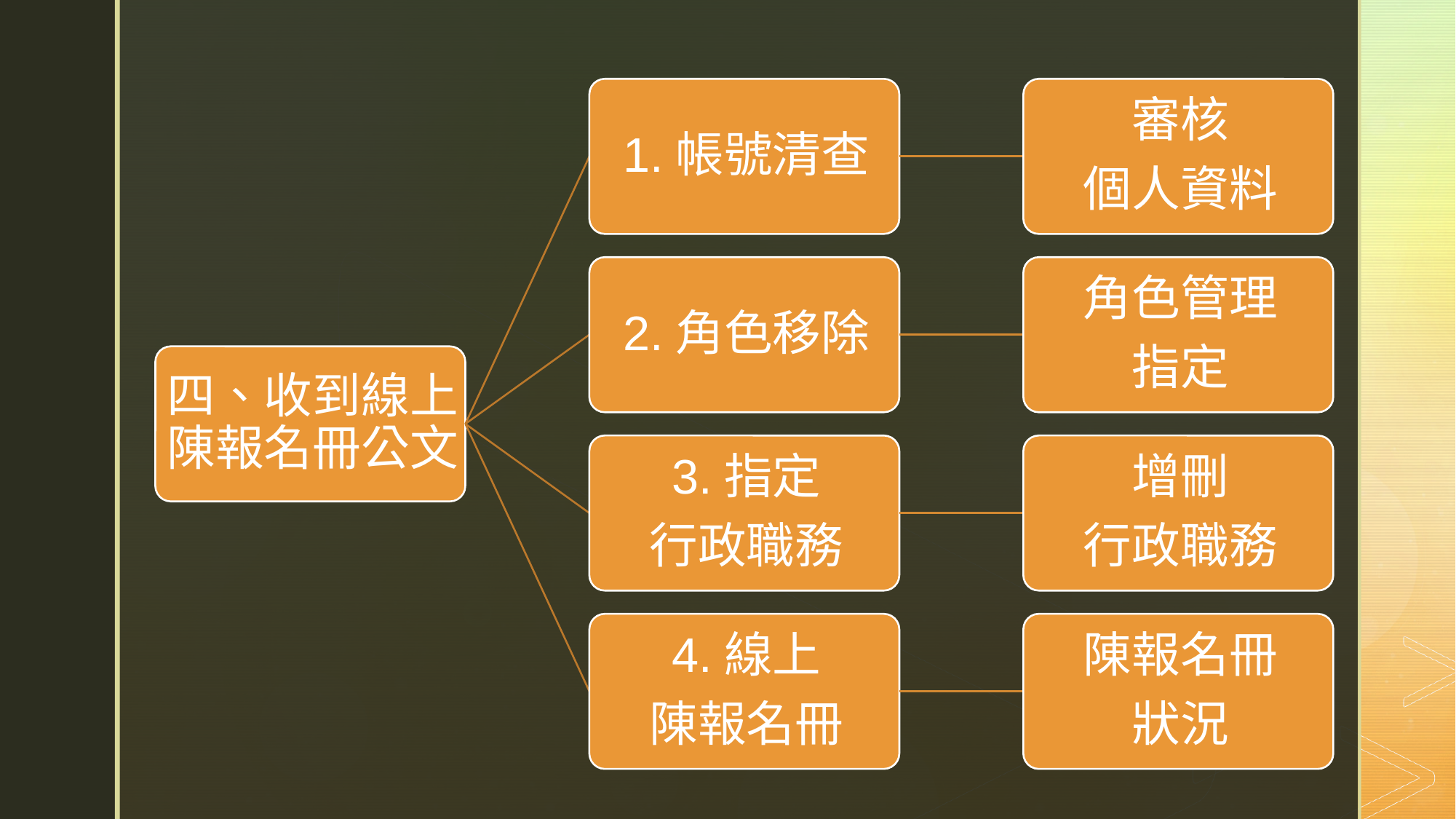

四、收到線上陳報名冊公文

1.帳號清查

審核
個人資料

2.角色移除

角色管理
指定

3.指定
行政職務

增刪
行政職務

4.線上
陳報名冊

陳報名冊
狀況